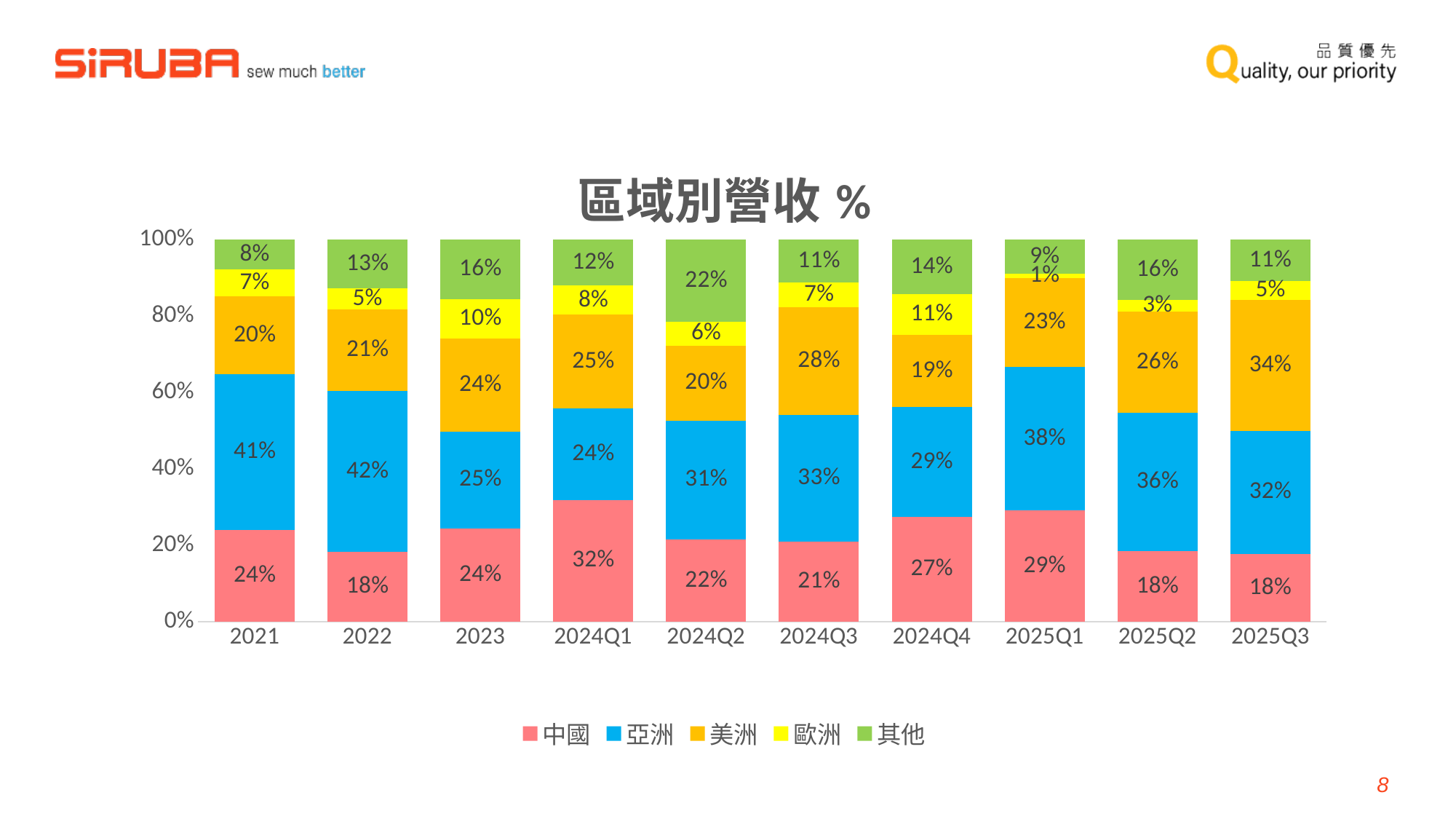

### Chart: 區域別營收%

| Category | 中國 | 亞洲 | 美洲 | 歐洲 | 其他 |
|---|---|---|---|---|---|
| 2021 | 0.2400238001257343 | 0.408433854743346 | 0.20223728511604772 | 0.07085960059712366 | 0.07844545941774936 |
| 2022 | 0.1824403611181398 | 0.42136090832747575 | 0.2137709153136067 | 0.054090574733739516 | 0.12833724050703826 |
| 2023 | 0.24465410056680567 | 0.25240931244082004 | 0.2435328785000487 | 0.10290398286356833 | 0.15649972562875522 |
| 2024Q1 | 0.3187823652640208 | 0.23917885784202458 | 0.24509083145434632 | 0.07626263845808107 | 0.1206853069815272 |
| 2024Q2 | 0.2151473301889934 | 0.31137488795341806 | 0.19624398371362575 | 0.06223061223835924 | 0.2150031859056035 |
| 2024Q3 | 0.20896255230173388 | 0.3324197469341376 | 0.2807927300980507 | 0.06512561709960243 | 0.11269935356647534 |
| 2024Q4 | 0.27468807663957595 | 0.28634521980234895 | 0.18911076757839262 | 0.10750191199203157 | 0.14235402398765087 |
| 2025Q1 | 0.29060170511672573 | 0.37690015530167903 | 0.23200141892425297 | 0.011153347736001996 | 0.08934337292134027 |
| 2025Q2 | 0.18493450320197813 | 0.36245238242102856 | 0.2639717015985092 | 0.030756881812430362 | 0.15788453096605384 |
| 2025Q3 | 0.17659937808413362 | 0.32330592678014597 | 0.3414517047632845 | 0.050444817932673906 | 0.108198172439762 |
8